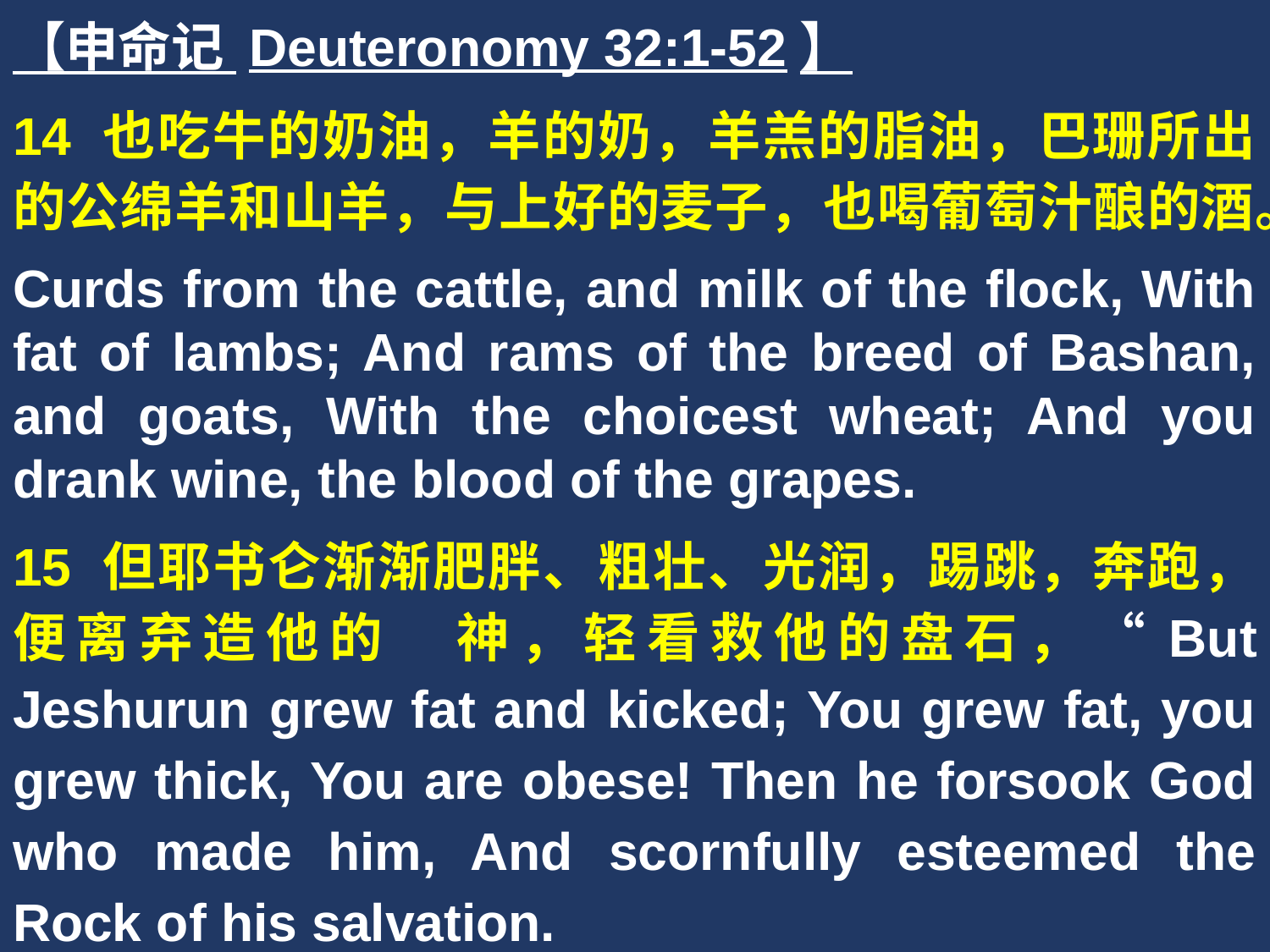

【申命记 Deuteronomy 32:1-52】
14 也吃牛的奶油，羊的奶，羊羔的脂油，巴珊所出的公绵羊和山羊，与上好的麦子，也喝葡萄汁酿的酒。
Curds from the cattle, and milk of the flock, With fat of lambs; And rams of the breed of Bashan, and goats, With the choicest wheat; And you drank wine, the blood of the grapes.
15 但耶书仑渐渐肥胖、粗壮、光润，踢跳，奔跑，便离弃造他的　神，轻看救他的盘石，“But Jeshurun grew fat and kicked; You grew fat, you grew thick, You are obese! Then he forsook God who made him, And scornfully esteemed the Rock of his salvation.